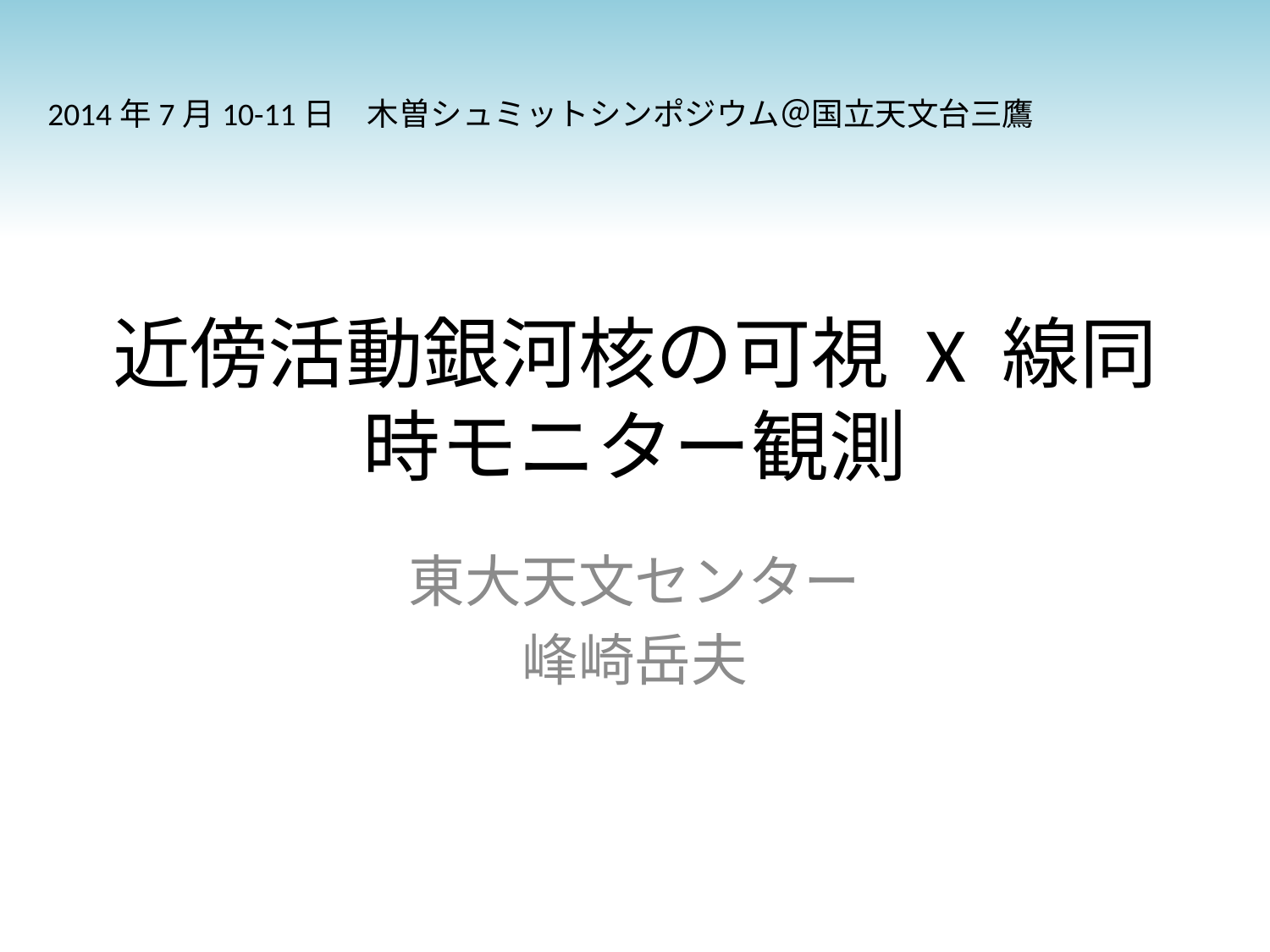

2014年7月10-11日　木曽シュミットシンポジウム＠国立天文台三鷹
# 近傍活動銀河核の可視 X 線同時モニター観測
東大天文センター
峰崎岳夫